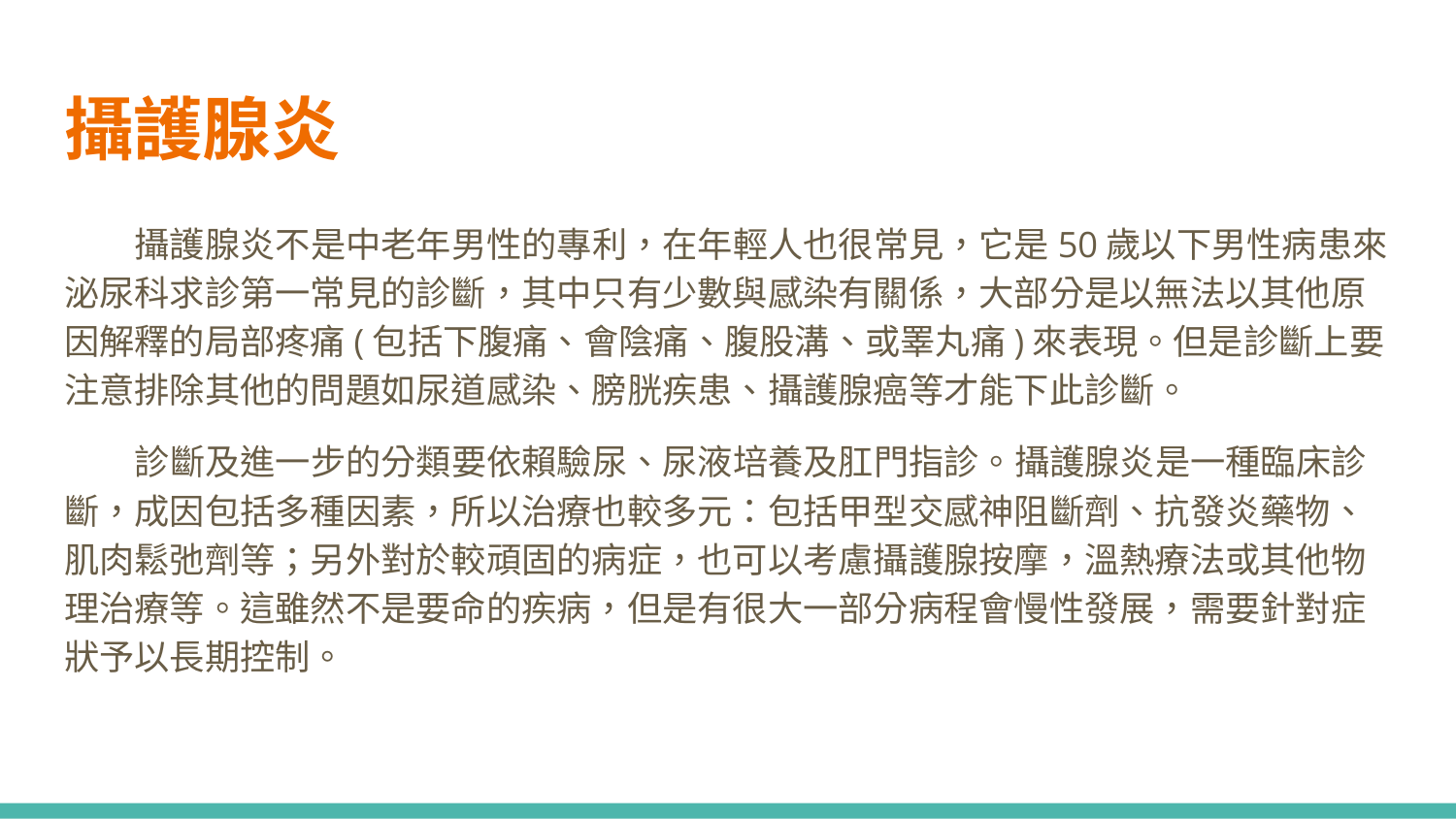

# 攝護腺炎
攝護腺炎不是中老年男性的專利，在年輕人也很常見，它是50歲以下男性病患來泌尿科求診第一常見的診斷，其中只有少數與感染有關係，大部分是以無法以其他原因解釋的局部疼痛(包括下腹痛、會陰痛、腹股溝、或睪丸痛)來表現。但是診斷上要注意排除其他的問題如尿道感染、膀胱疾患、攝護腺癌等才能下此診斷。
診斷及進一步的分類要依賴驗尿、尿液培養及肛門指診。攝護腺炎是一種臨床診斷，成因包括多種因素，所以治療也較多元：包括甲型交感神阻斷劑、抗發炎藥物、肌肉鬆弛劑等；另外對於較頑固的病症，也可以考慮攝護腺按摩，溫熱療法或其他物理治療等。這雖然不是要命的疾病，但是有很大一部分病程會慢性發展，需要針對症狀予以長期控制。